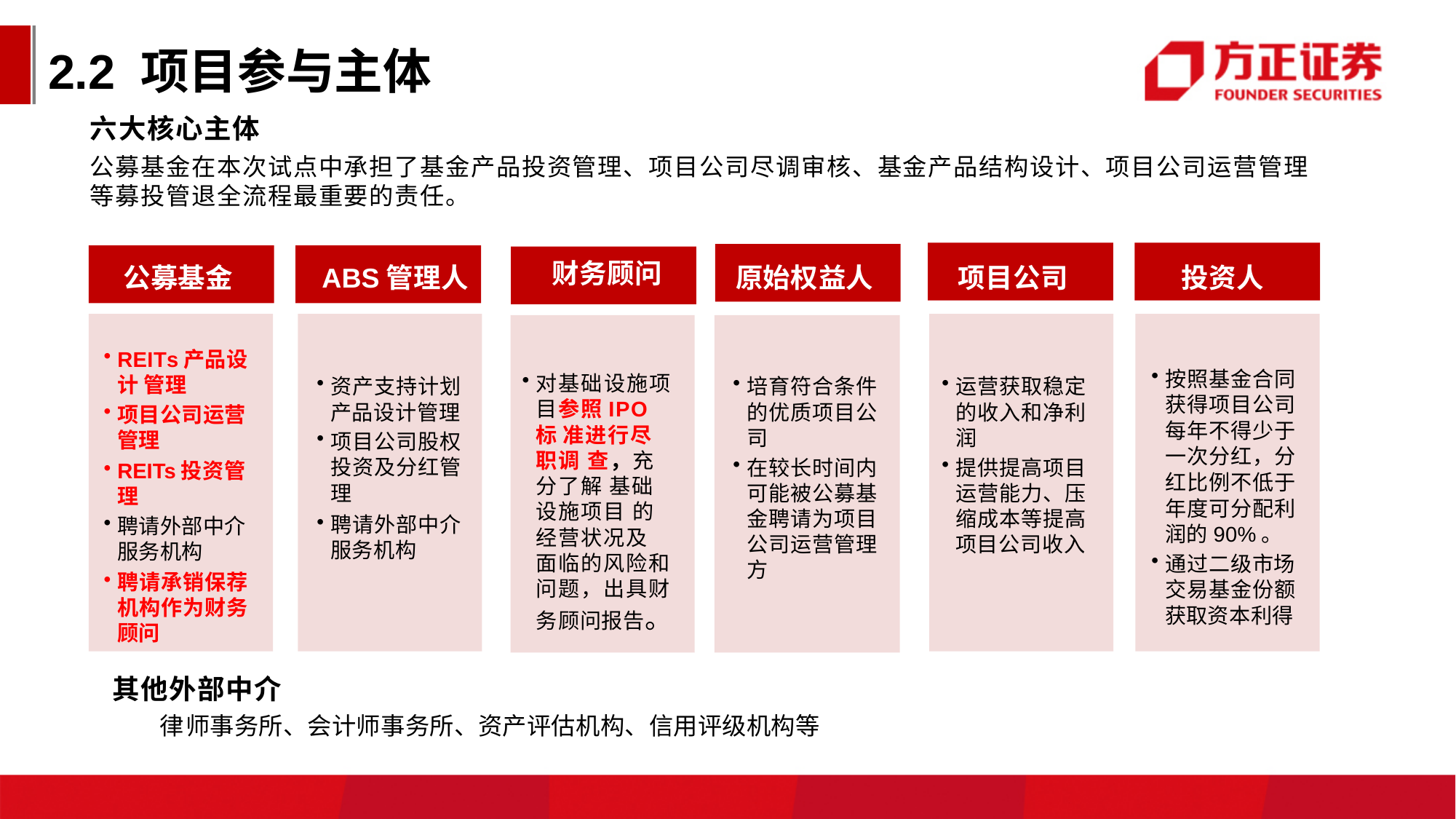

2.2 项目参与主体
六大核心主体
公募基金在本次试点中承担了基金产品投资管理、项目公司尽调审核、基金产品结构设计、项目公司运营管理等募投管退全流程最重要的责任。

财务顾问

公募基金
ABS管理人
原始权益人
项目公司
投资人

REITs产品设计 管理
项目公司运营 管理
REITs投资管理
聘请外部中介 服务机构
聘请承销保荐 机构作为财务 顾问
按照基金合同 获得项目公司 每年不得少于 一次分红，分 红比例不低于 年度可分配利 润的90%。
通过二级市场 交易基金份额 获取资本利得
对基础设施项 目参照IPO标 准进行尽职调 查，充分了解 基础设施项目 的经营状况及 面临的风险和 问题，出具财 务顾问报告。
资产支持计划 产品设计管理
项目公司股权 投资及分红管 理
聘请外部中介 服务机构
培育符合条件 的优质项目公 司
在较长时间内 可能被公募基 金聘请为项目 公司运营管理 方
运营获取稳定 的收入和净利 润
提供提高项目 运营能力、压 缩成本等提高 项目公司收入
其他外部中介
律师事务所、会计师事务所、资产评估机构、信用评级机构等